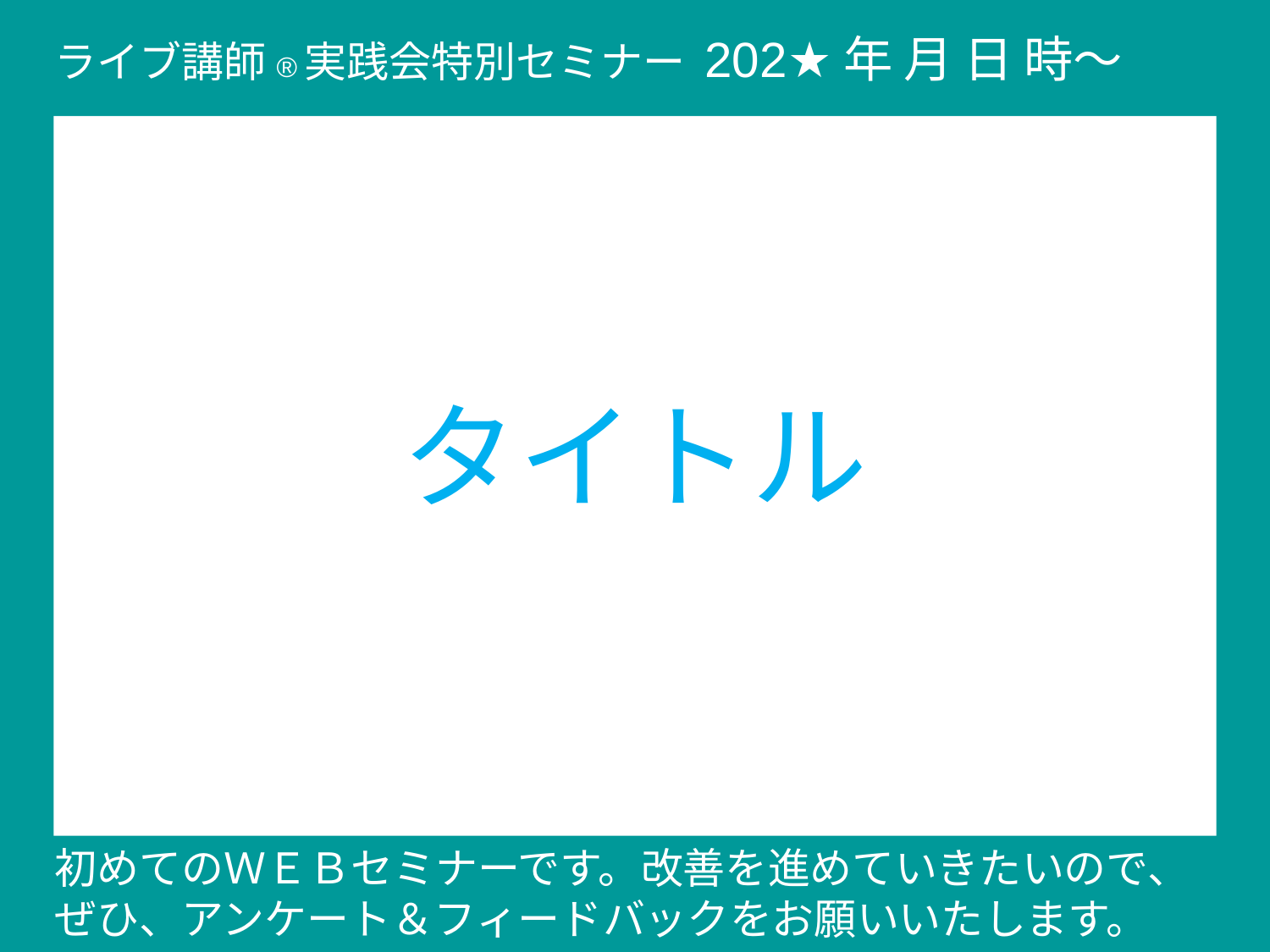

ラライブ講師®実践会特別セミナー 202★年 月 日 時～

# タイトル
　初めてのＷＥＢセミナーです。改善を進めていきたいので、
　ぜひ、アンケート＆フィードバックをお願いいたします。